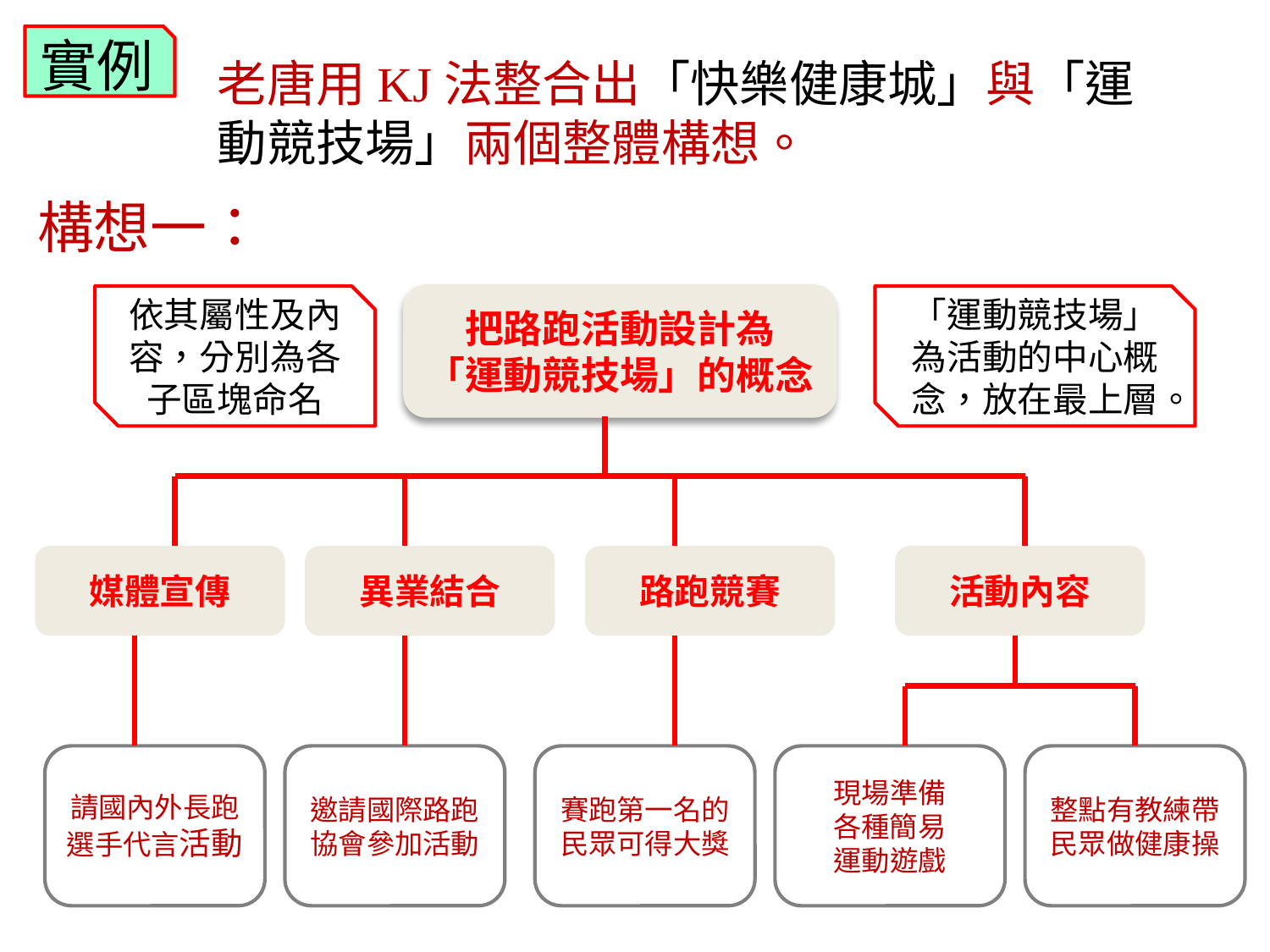

實例
老唐用KJ法整合出「快樂健康城」與「運動競技場」兩個整體構想。
構想一：
依其屬性及內容，分別為各子區塊命名
把路跑活動設計為
「運動競技場」的概念
「運動競技場」為活動的中心概念，放在最上層。
媒體宣傳
異業結合
路跑競賽
活動內容
請國內外長跑
選手代言活動
邀請國際路跑
協會參加活動
賽跑第一名的民眾可得大獎
現場準備
各種簡易
運動遊戲
整點有教練帶民眾做健康操